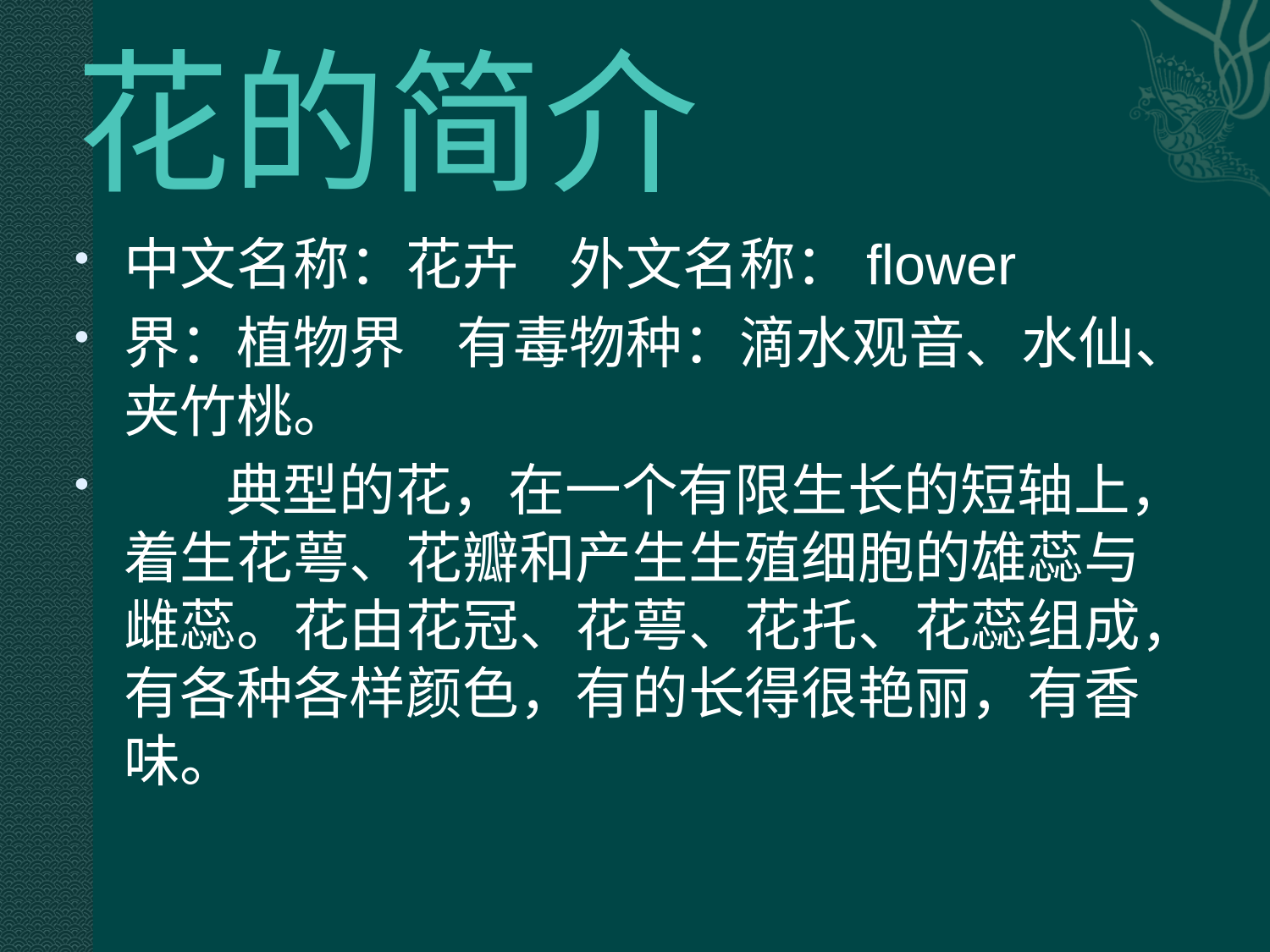

# 花的简介
中文名称：花卉    外文名称：flower
界：植物界    有毒物种：滴水观音、水仙、夹竹桃。
       典型的花，在一个有限生长的短轴上，着生花萼、花瓣和产生生殖细胞的雄蕊与雌蕊。花由花冠、花萼、花托、花蕊组成，有各种各样颜色，有的长得很艳丽，有香味。